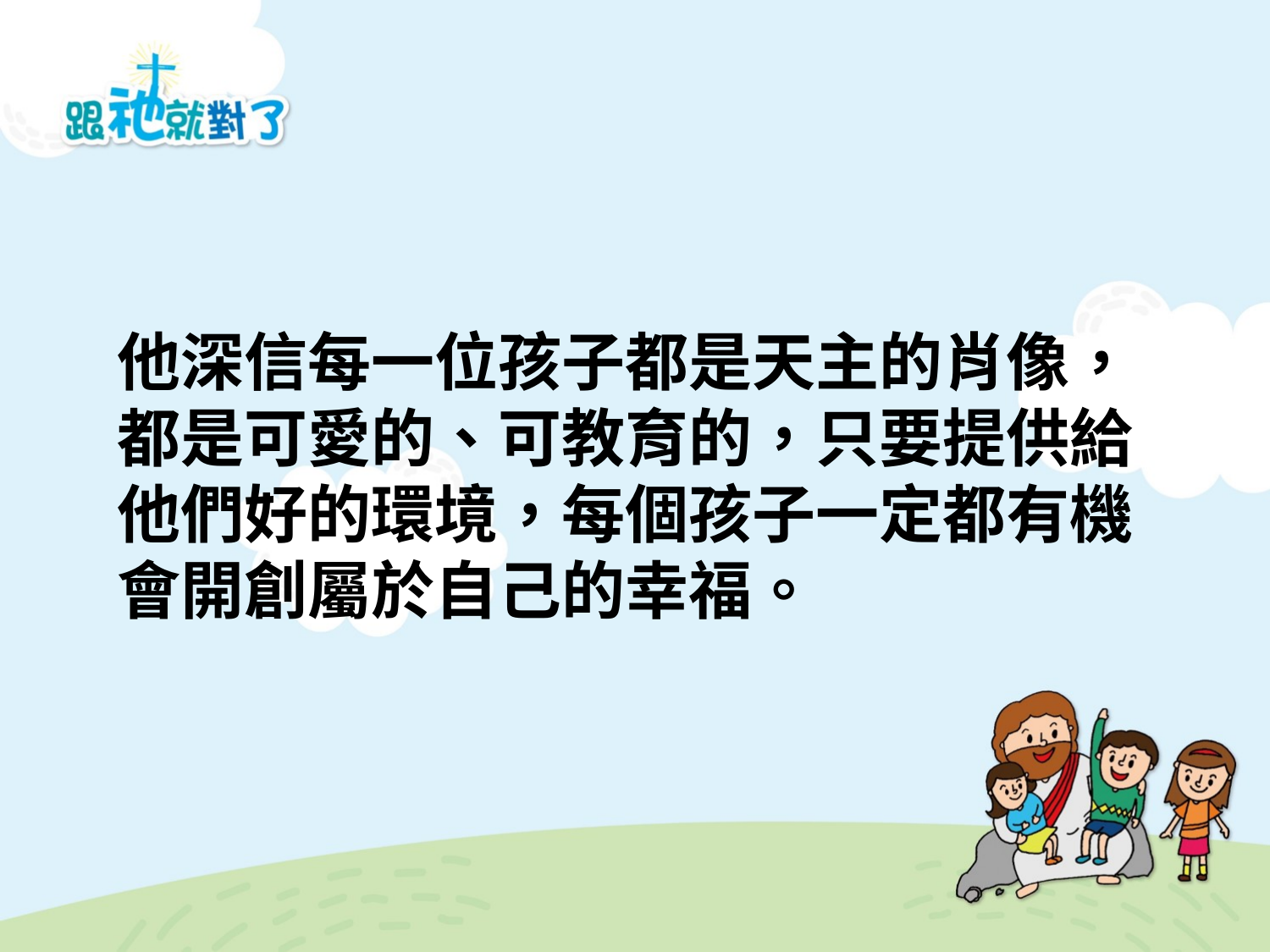

他深信每一位孩子都是天主的肖像，都是可愛的、可教育的，只要提供給他們好的環境，每個孩子一定都有機會開創屬於自己的幸福。